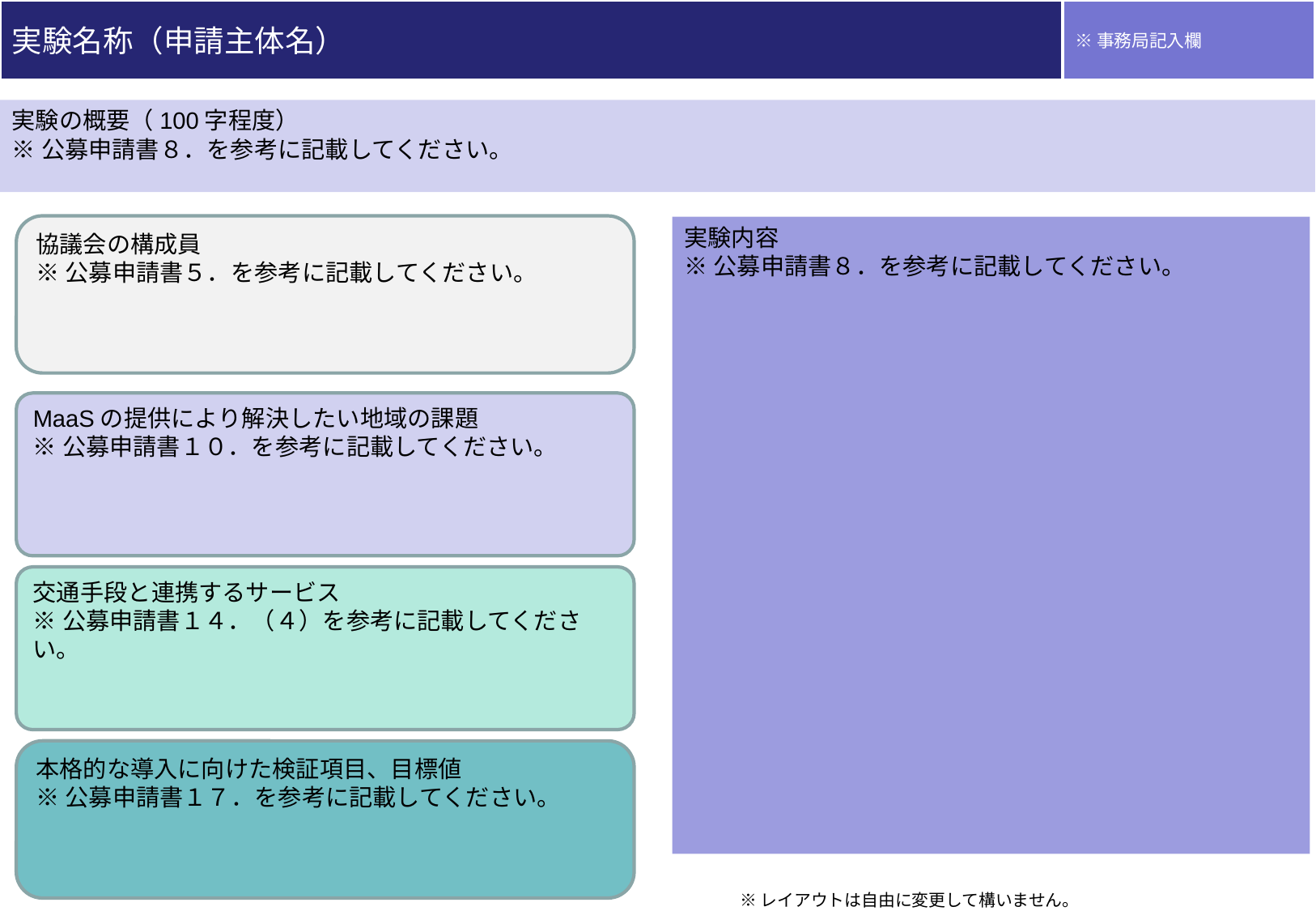

※事務局記入欄
実験名称（申請主体名）
実験の概要（100字程度）
※公募申請書８．を参考に記載してください。
協議会の構成員
※公募申請書５．を参考に記載してください。
実験内容
※公募申請書８．を参考に記載してください。
MaaSの提供により解決したい地域の課題
※公募申請書１０．を参考に記載してください。
交通手段と連携するサービス
※公募申請書１４．（４）を参考に記載してください。
本格的な導入に向けた検証項目、目標値
※公募申請書１７．を参考に記載してください。

※レイアウトは自由に変更して構いません。